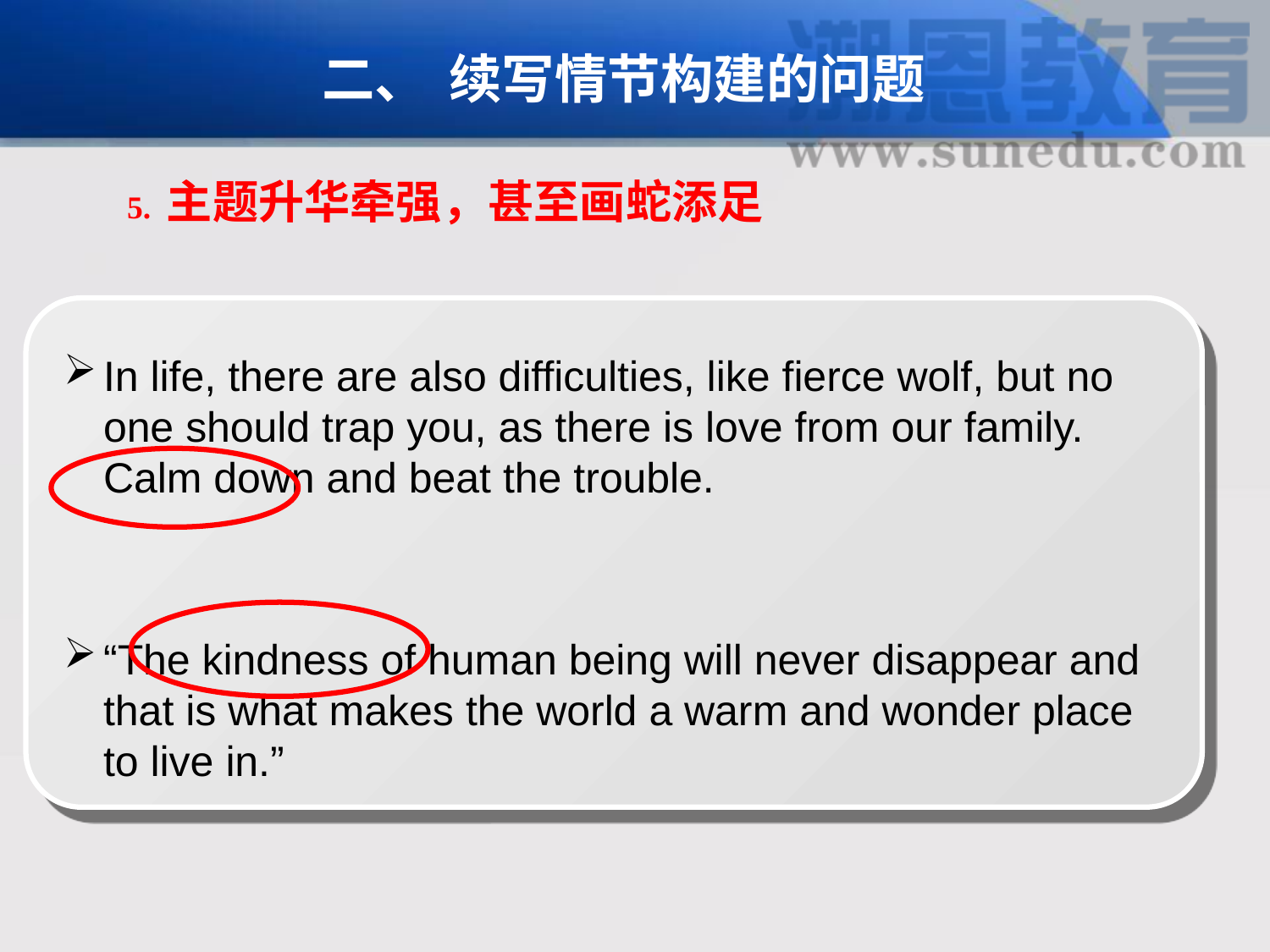

二、	续写情节构建的问题
5. 主题升华牵强，甚至画蛇添足

In life, there are also difficulties, like fierce wolf, but no one should trap you, as there is love from our family. Calm down and beat the trouble.

“The kindness of human being will never disappear and that is what makes the world a warm and wonder place to live in.”